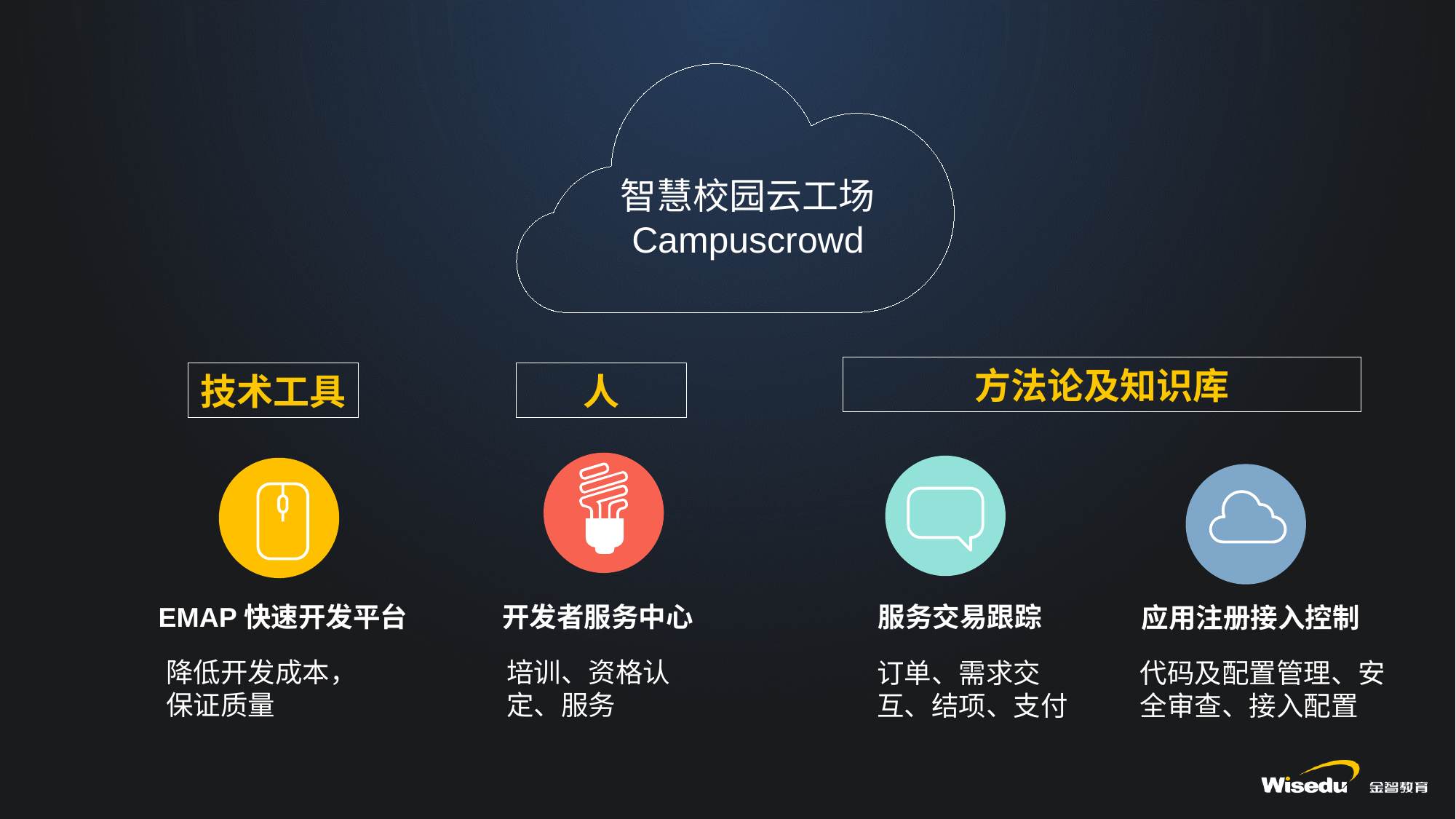

智慧校园云工场
Campuscrowd
方法论及知识库
技术工具
人

开发者服务中心
服务交易跟踪
EMAP快速开发平台
应用注册接入控制
培训、资格认定、服务
降低开发成本，保证质量
订单、需求交互、结项、支付
代码及配置管理、安全审查、接入配置